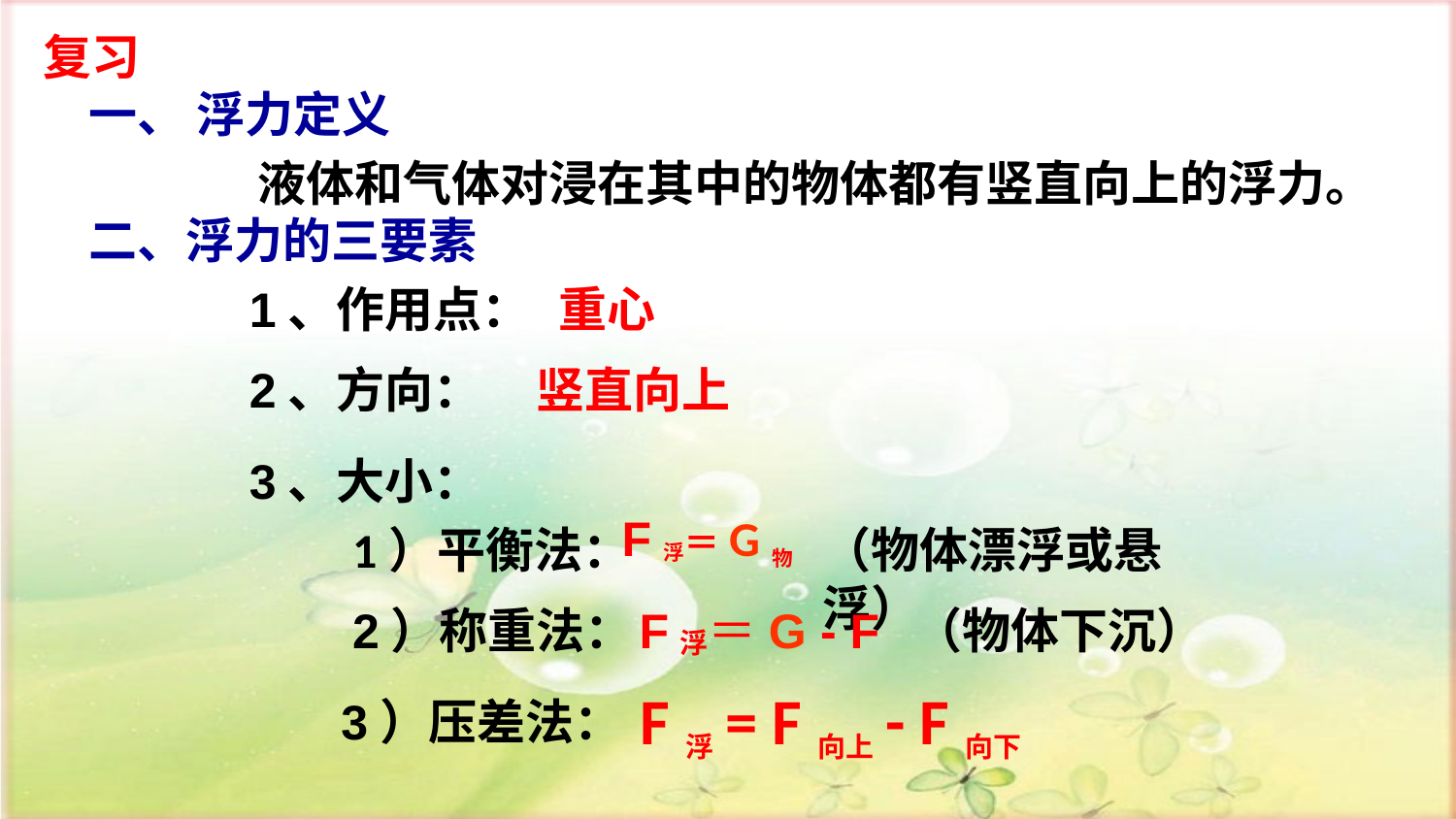

复习
一、 浮力定义
      液体和气体对浸在其中的物体都有竖直向上的浮力。
二、浮力的三要素
1、作用点：
重心
2、方向：
竖直向上
3、大小：
F浮＝G物
1）平衡法：
（物体漂浮或悬浮）
2）称重法：
F浮＝G - F
（物体下沉）
 F浮= F向上- F向下
3）压差法：